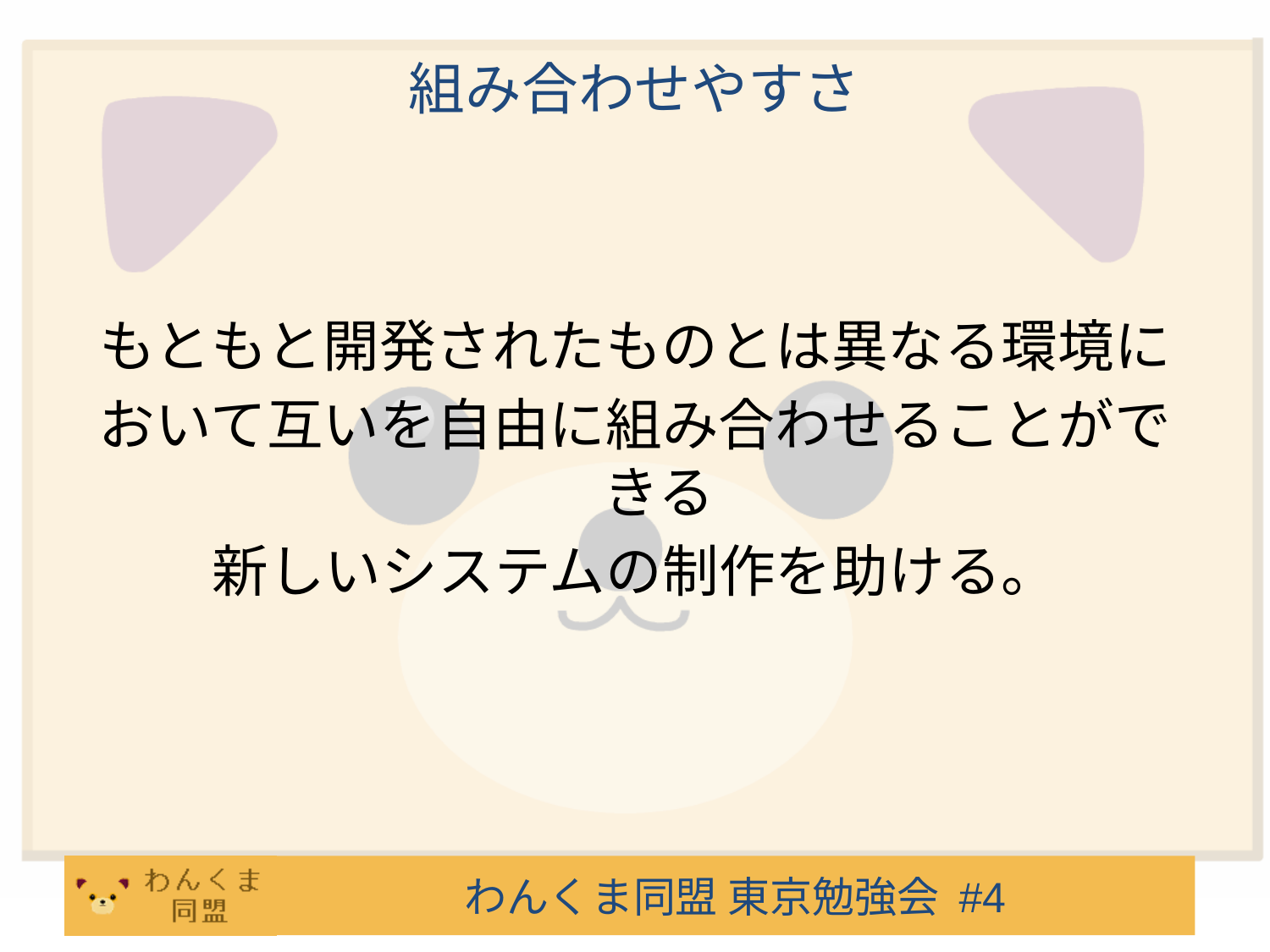

# 組み合わせやすさ

もともと開発されたものとは異なる環境に
おいて互いを自由に組み合わせることができる
新しいシステムの制作を助ける。